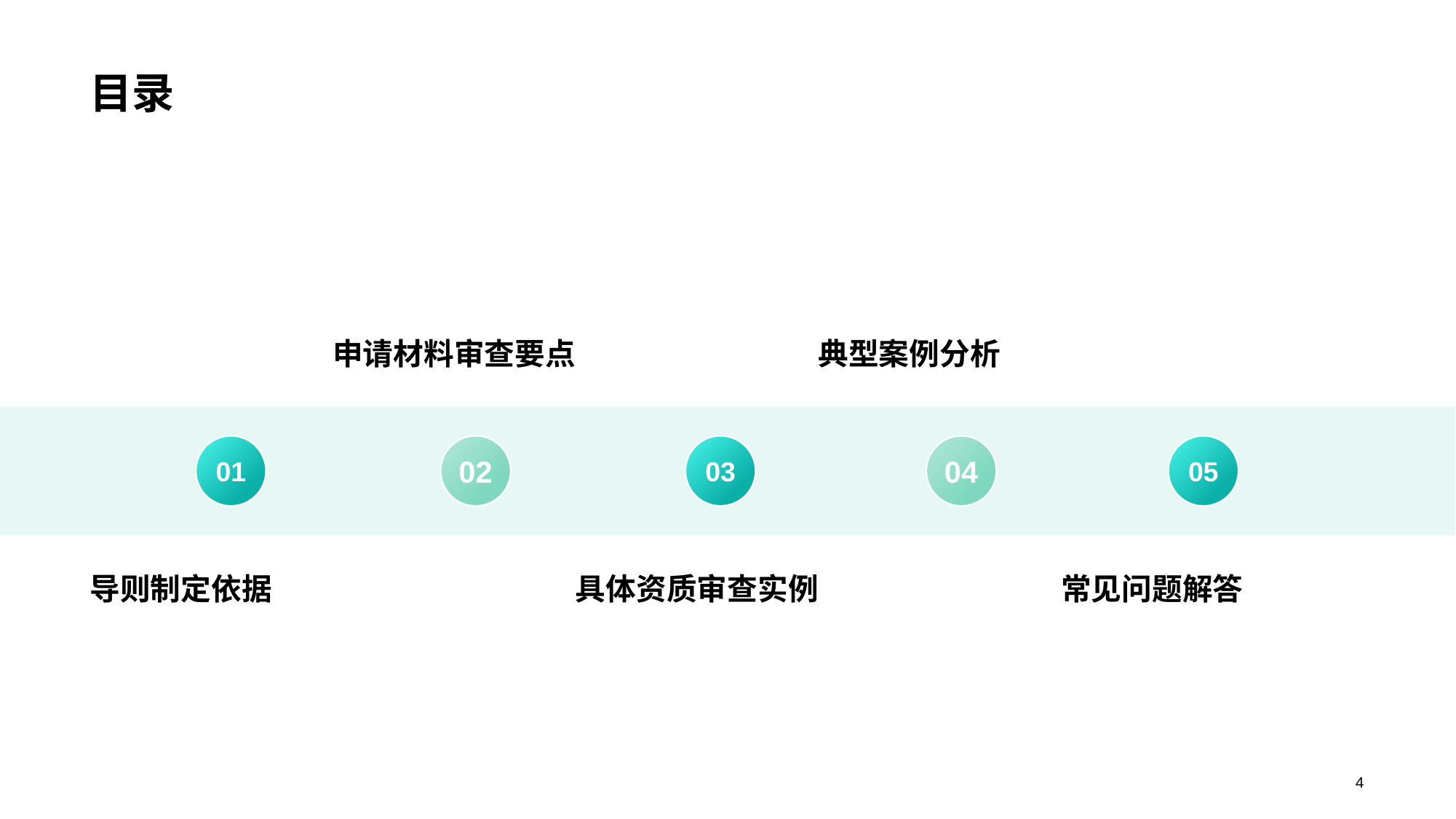

目录

申请材料审查要点

02
典型案例分析

04

01

导则制定依据
03

具体资质审查实例
05

常见问题解答

4